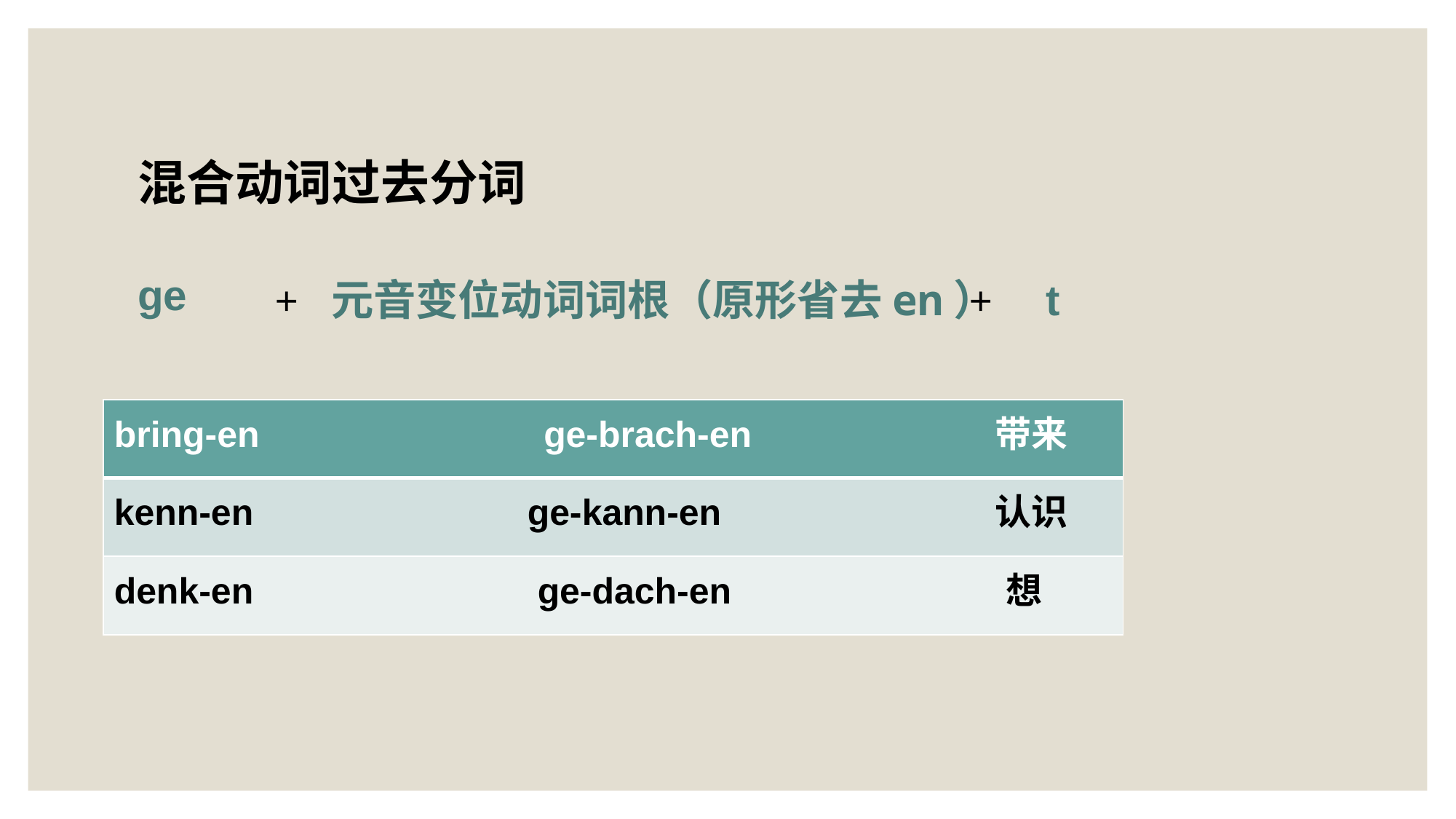

混合动词过去分词
ge
t
元音变位动词词根（原形省去en）
＋
＋
| bring-en ge-brach-en 带来 |
| --- |
| kenn-en ge-kann-en 认识 |
| denk-en ge-dach-en 想 |